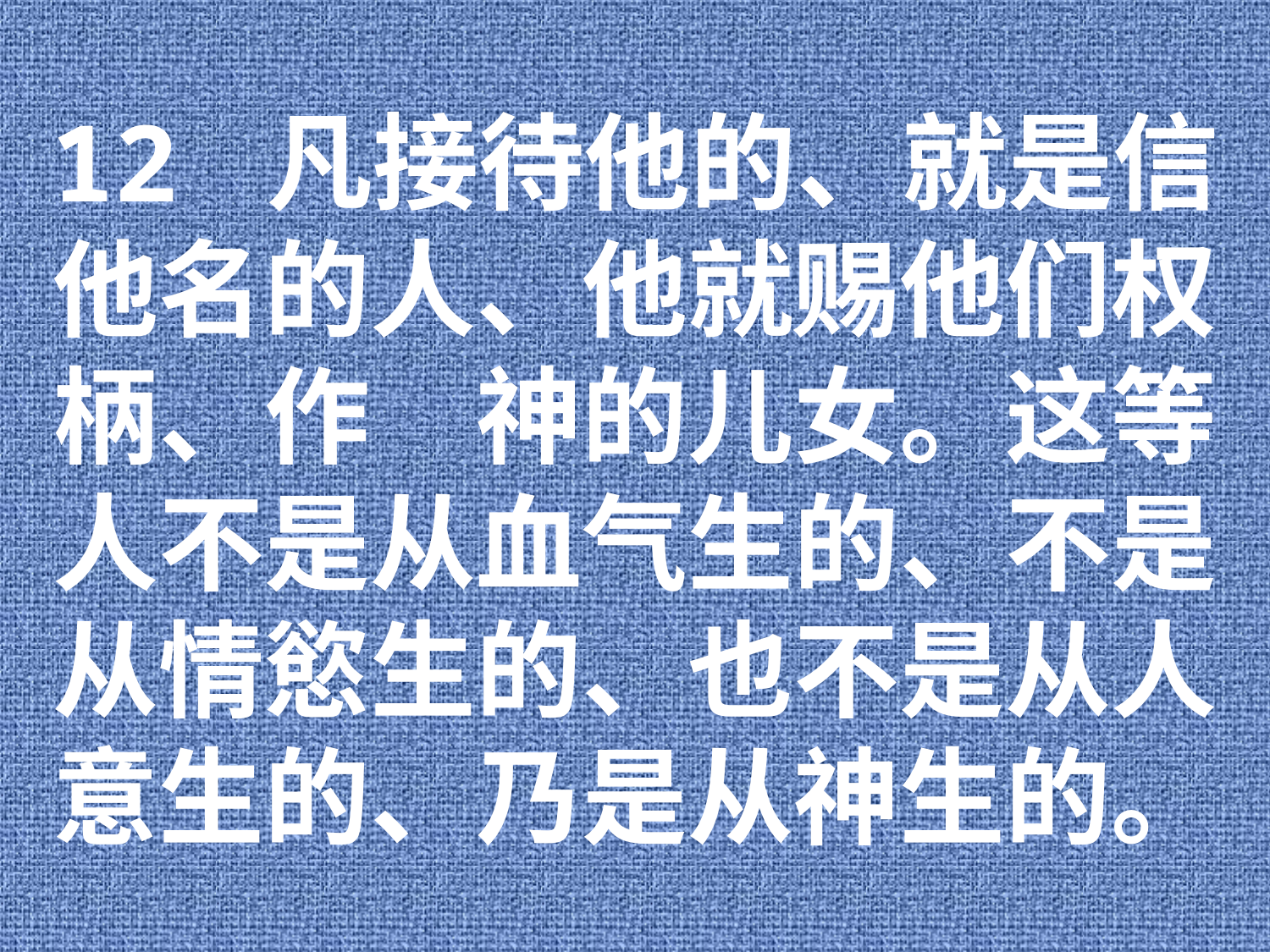

12 凡接待他的、就是信他名的人、他就赐他们权柄、作　神的儿女。这等人不是从血气生的、不是从情慾生的、也不是从人意生的、乃是从神生的。